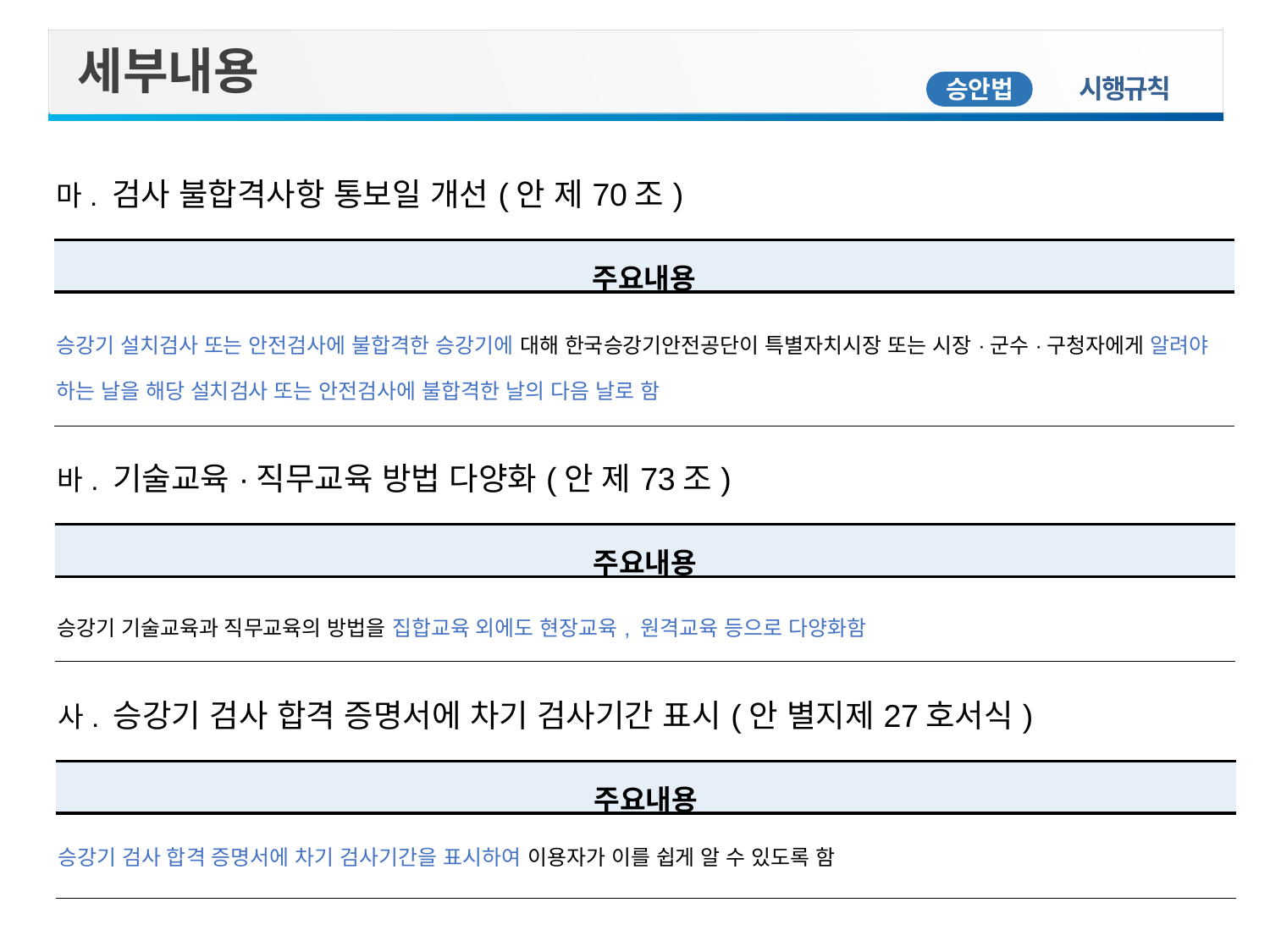

세부내용
시행규칙
승안법

| 마. 검사 불합격사항 통보일 개선(안 제70조) |
| --- |
| 주요내용 |
| 승강기 설치검사 또는 안전검사에 불합격한 승강기에 대해 한국승강기안전공단이 특별자치시장 또는 시장·군수·구청자에게 알려야 하는 날을 해당 설치검사 또는 안전검사에 불합격한 날의 다음 날로 함 |
| 바. 기술교육·직무교육 방법 다양화(안 제73조) |
| --- |
| 주요내용 |
| 승강기 기술교육과 직무교육의 방법을 집합교육 외에도 현장교육, 원격교육 등으로 다양화함 |
| 사. 승강기 검사 합격 증명서에 차기 검사기간 표시(안 별지제27호서식) |
| --- |
| 주요내용 |
| 승강기 검사 합격 증명서에 차기 검사기간을 표시하여 이용자가 이를 쉽게 알 수 있도록 함 |